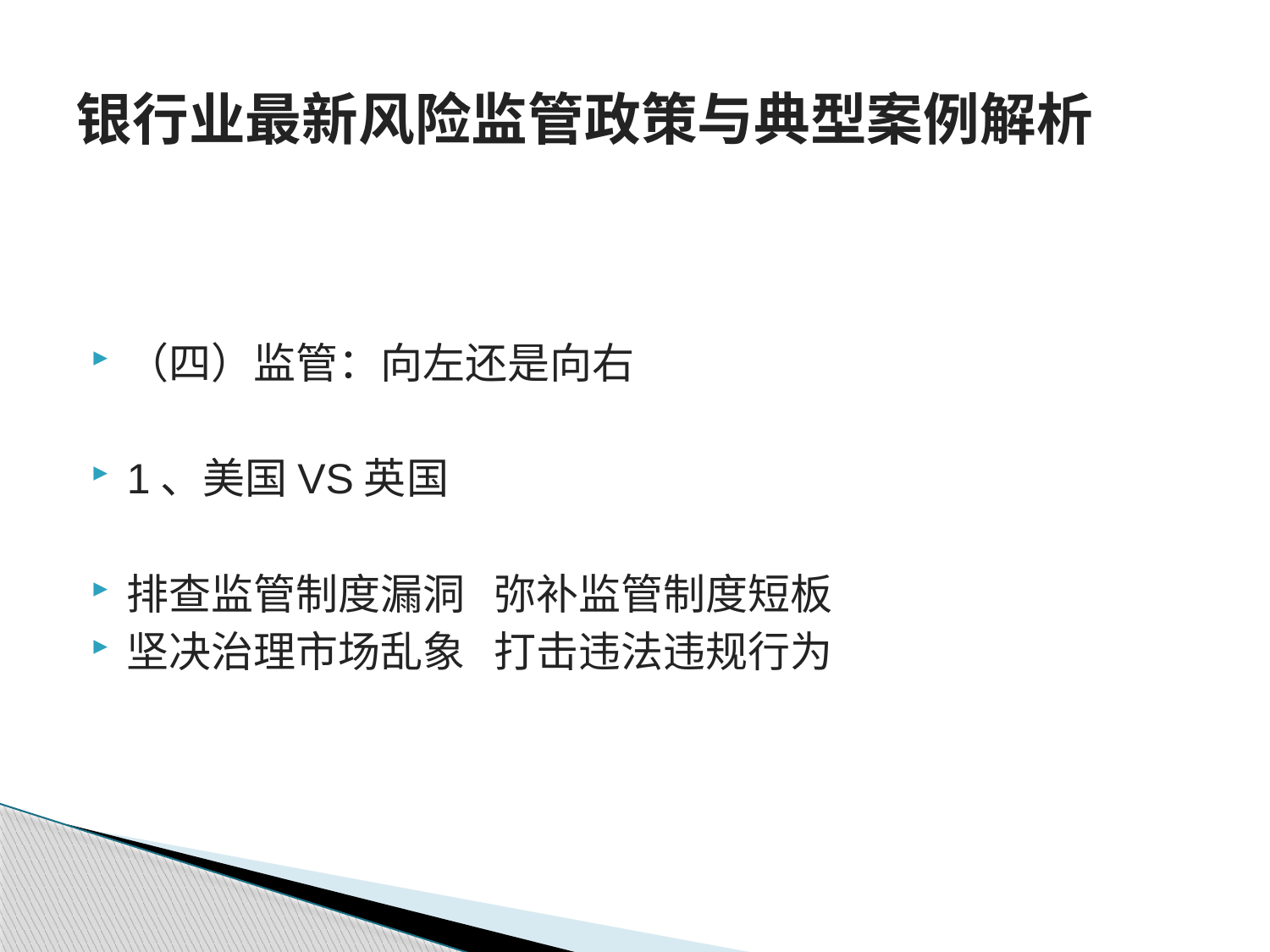

# 银行业最新风险监管政策与典型案例解析

（四）监管：向左还是向右

1、美国VS英国

排查监管制度漏洞   弥补监管制度短板
坚决治理市场乱象   打击违法违规行为